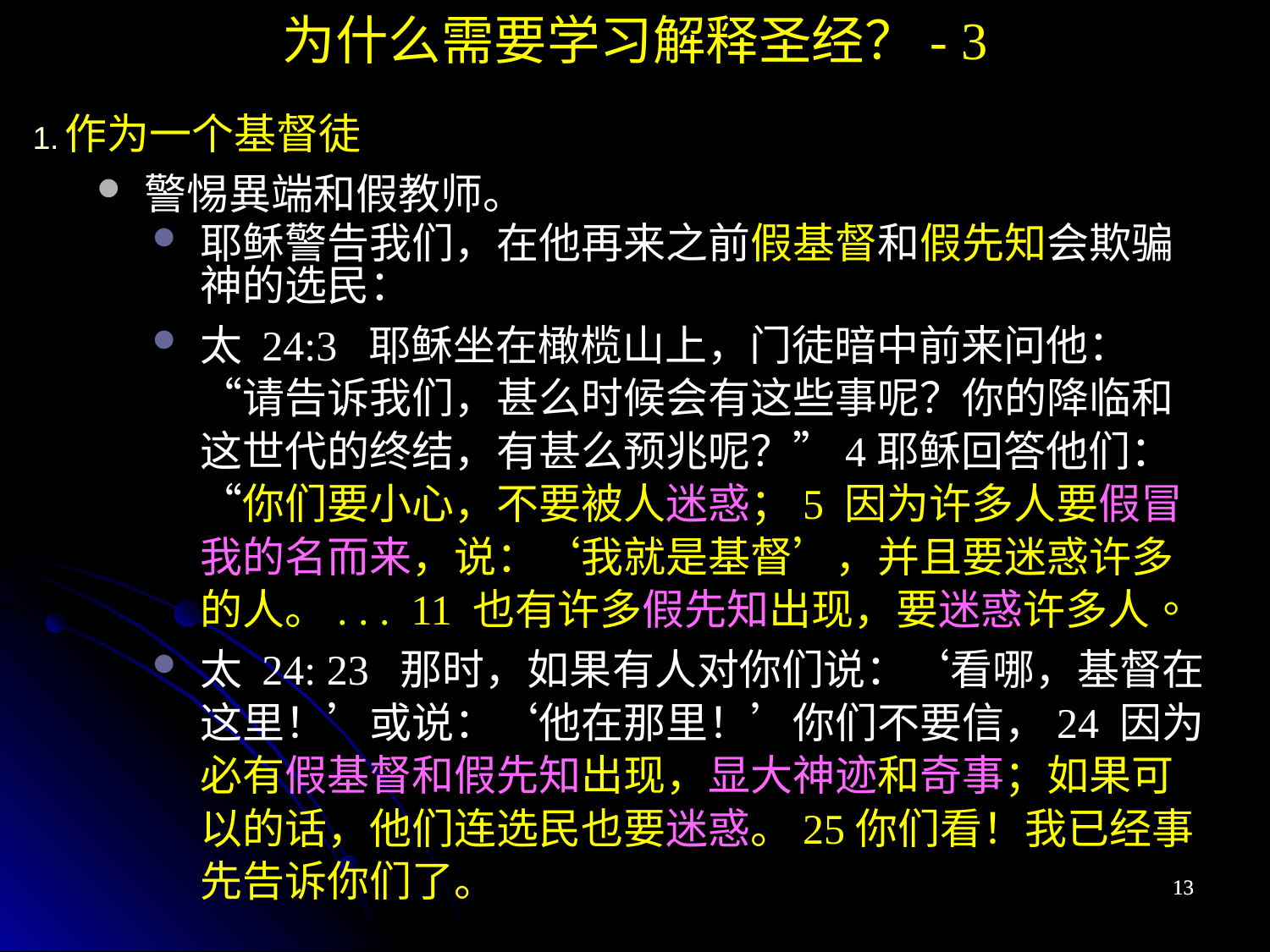

为什么需要学习解释圣经？- 3
作为一个基督徒
警惕異端和假教师。
耶稣警告我们，在他再来之前假基督和假先知会欺骗神的选民：
太 24:3  耶稣坐在橄榄山上，门徒暗中前来问他：“请告诉我们，甚么时候会有这些事呢？你的降临和这世代的终结，有甚么预兆呢？”4耶稣回答他们：“你们要小心，不要被人迷惑；5 因为许多人要假冒我的名而来，说：‘我就是基督’，并且要迷惑许多的人。. . .  11 也有许多假先知出现，要迷惑许多人。
太 24: 23  那时，如果有人对你们说：‘看哪，基督在这里！’或说：‘他在那里！’你们不要信，24 因为必有假基督和假先知出现，显大神迹和奇事；如果可以的话，他们连选民也要迷惑。25你们看！我已经事先告诉你们了。
13
13